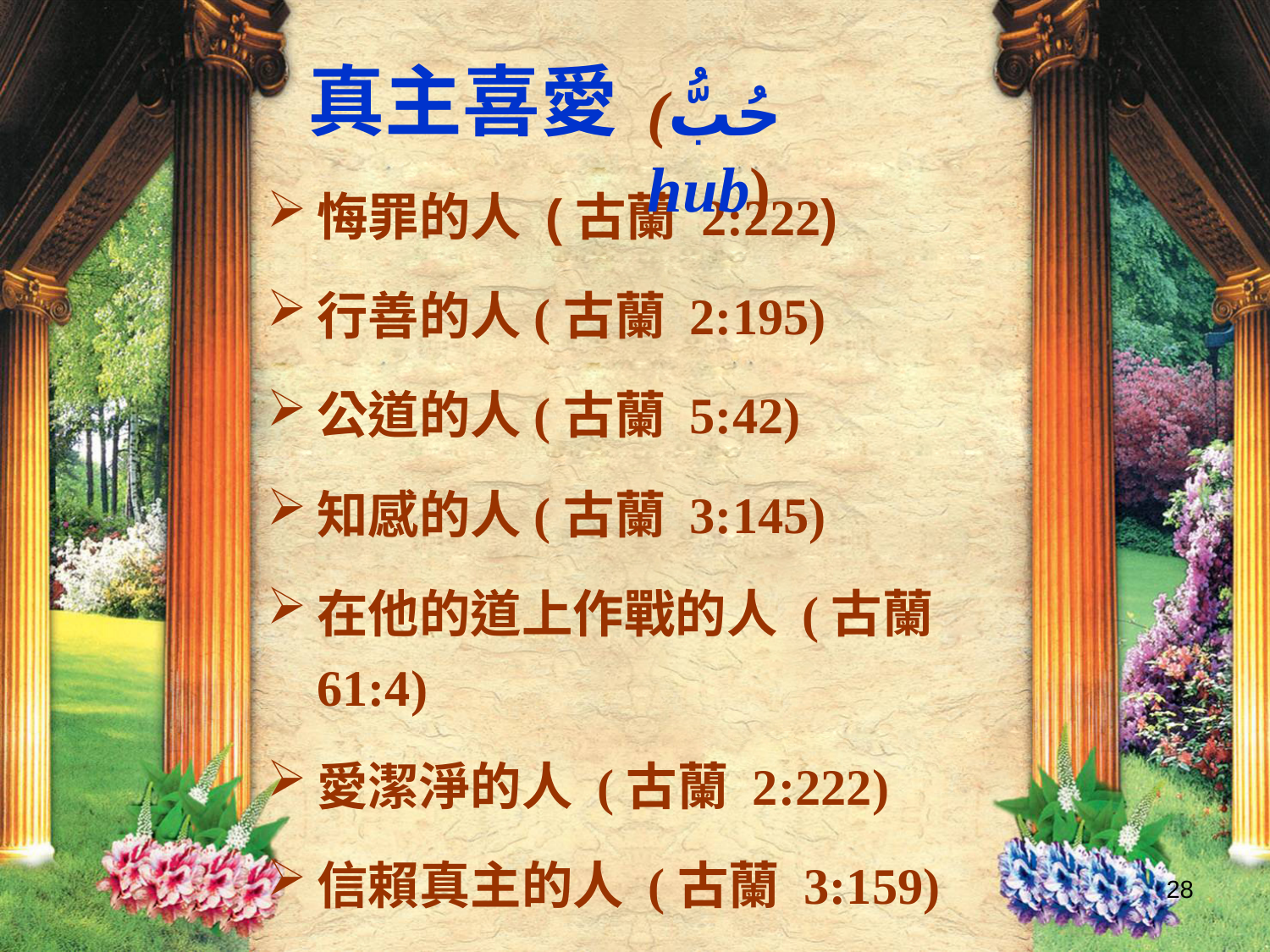

真主喜愛
(حُبُّ   hub)
悔罪的人 (古蘭 2:222)
行善的人(古蘭 2:195)
公道的人(古蘭 5:42)
知感的人(古蘭 3:145)
在他的道上作戰的人 (古蘭 61:4)
愛潔淨的人 (古蘭 2:222)
信賴真主的人 (古蘭 3:159)
28